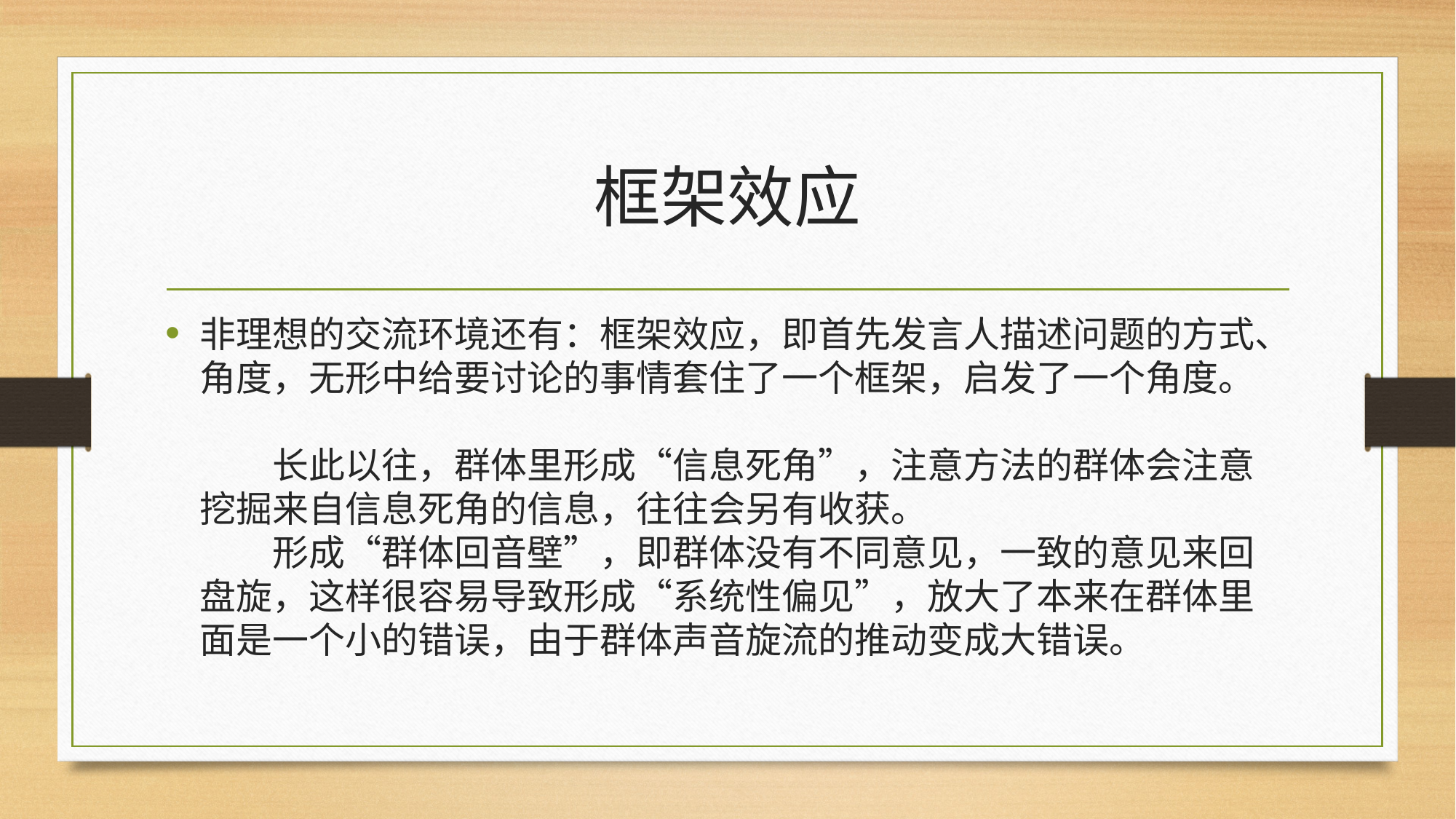

# 框架效应
非理想的交流环境还有：框架效应，即首先发言人描述问题的方式、角度，无形中给要讨论的事情套住了一个框架，启发了一个角度。 
　　 
　　长此以往，群体里形成“信息死角”，注意方法的群体会注意挖掘来自信息死角的信息，往往会另有收获。 
　　形成“群体回音壁”，即群体没有不同意见，一致的意见来回盘旋，这样很容易导致形成“系统性偏见”，放大了本来在群体里面是一个小的错误，由于群体声音旋流的推动变成大错误。